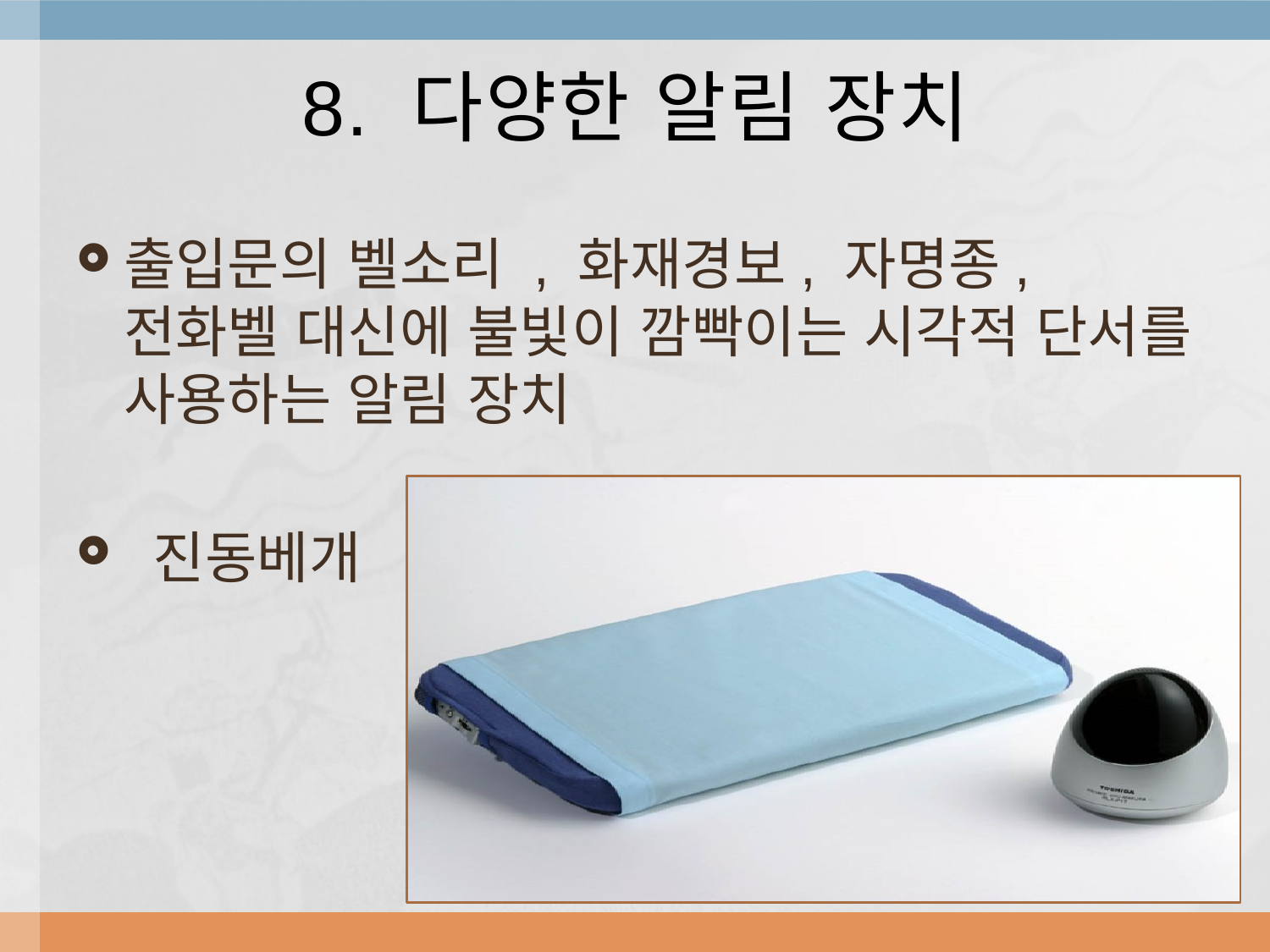

# 8. 다양한 알림 장치
출입문의 벨소리 , 화재경보, 자명종, 전화벨 대신에 불빛이 깜빡이는 시각적 단서를 사용하는 알림 장치

 진동베개